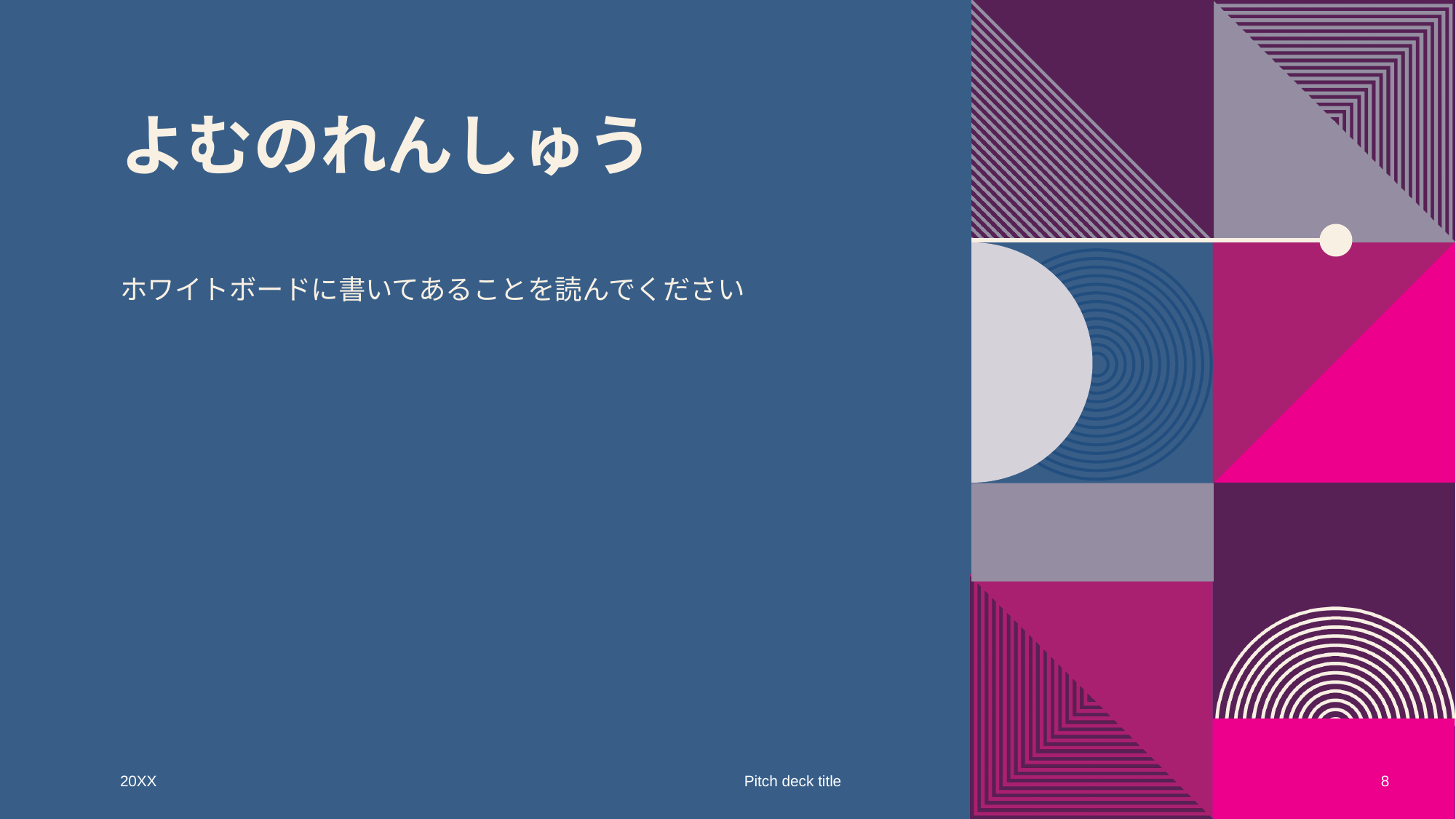

# よむのれんしゅう
ホワイトボードに書いてあることを読んでください
20XX
Pitch deck title
8